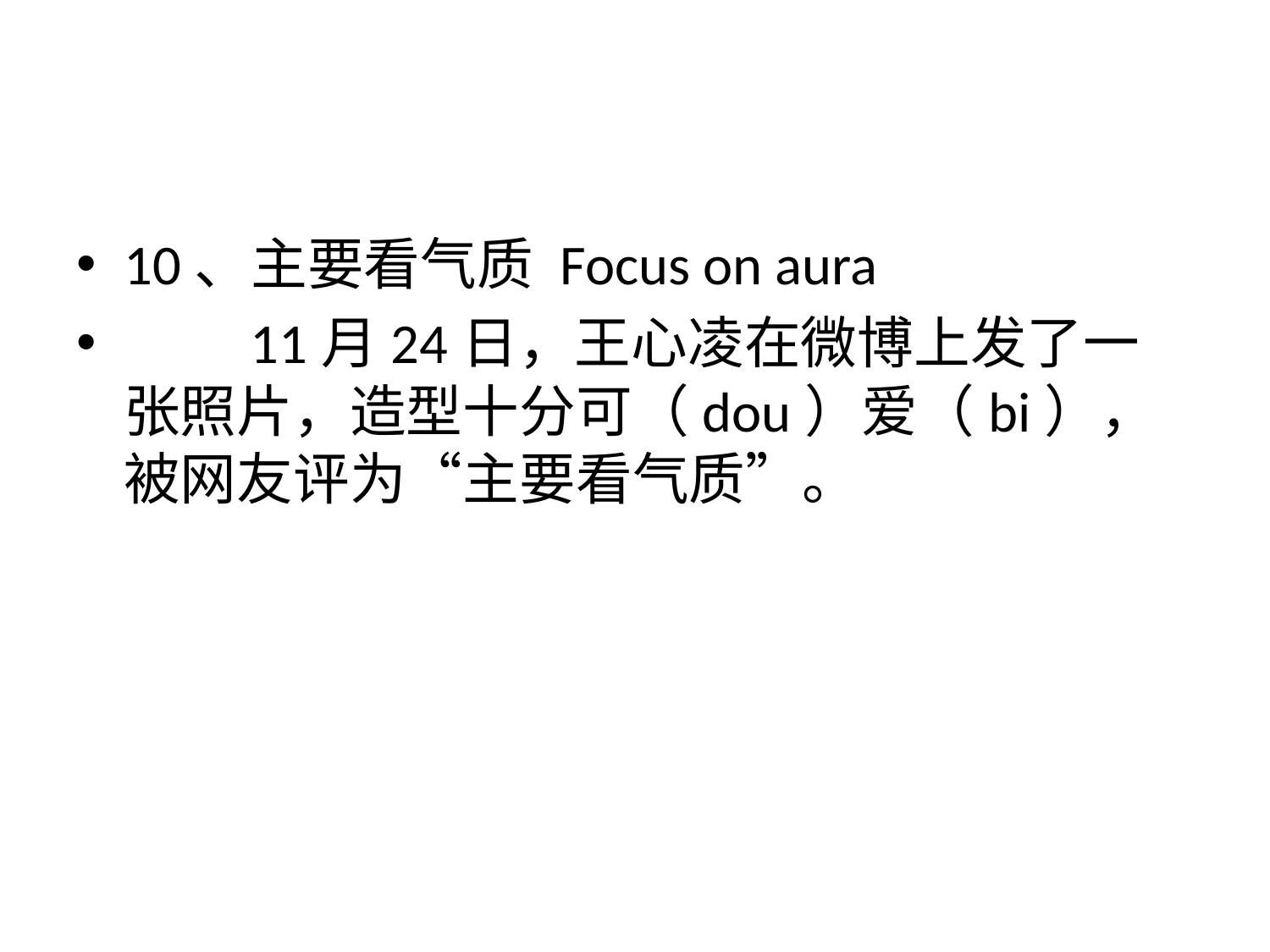

#
10、主要看气质 Focus on aura
　　11月24日，王心凌在微博上发了一张照片，造型十分可（dou）爱（bi），被网友评为“主要看气质”。